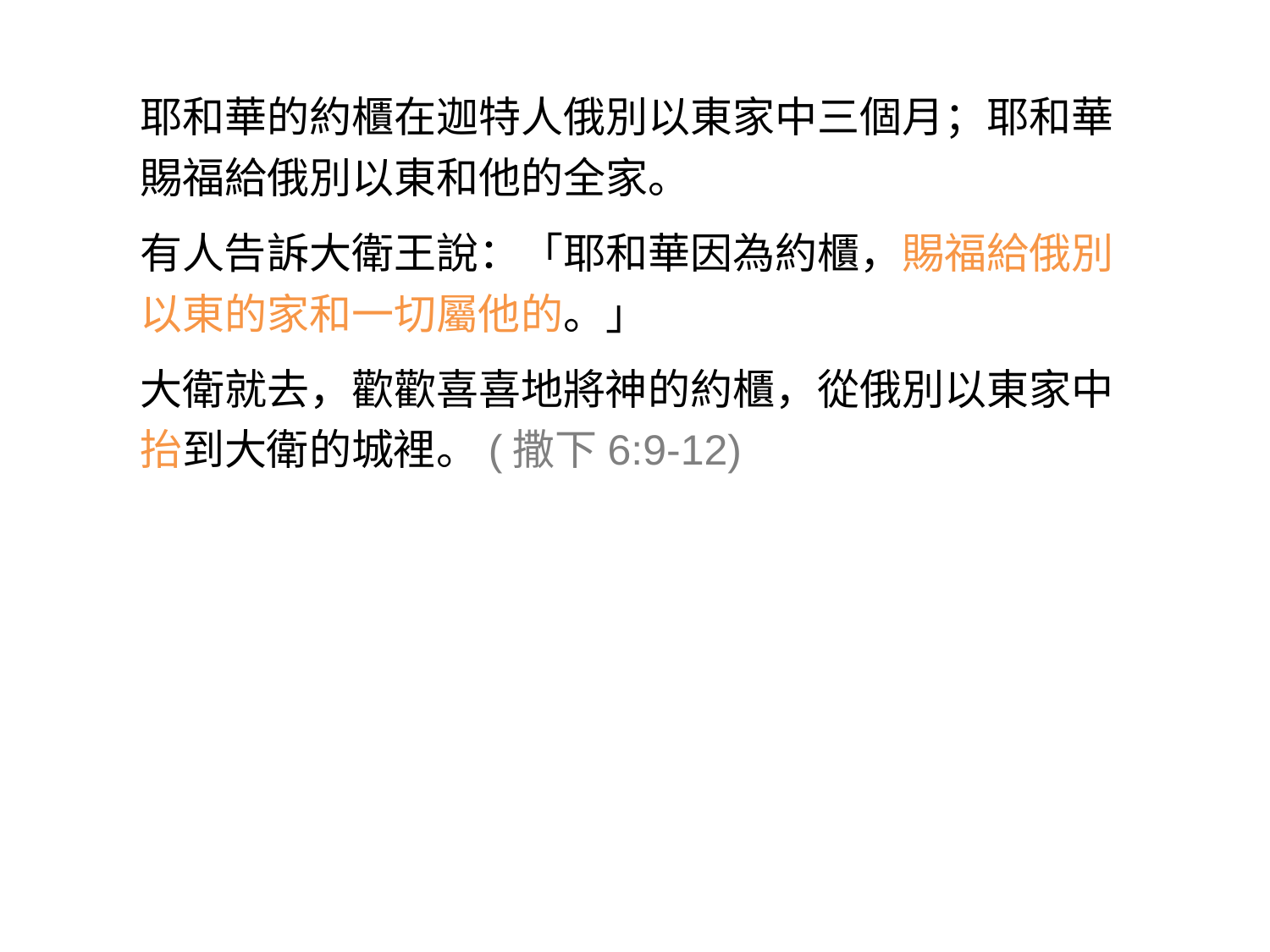

耶和華的約櫃在迦特人俄別以東家中三個月；耶和華賜福給俄別以東和他的全家。
有人告訴大衛王說：「耶和華因為約櫃，賜福給俄別以東的家和一切屬他的。」
大衛就去，歡歡喜喜地將神的約櫃，從俄別以東家中抬到大衛的城裡。(撒下6:9-12)